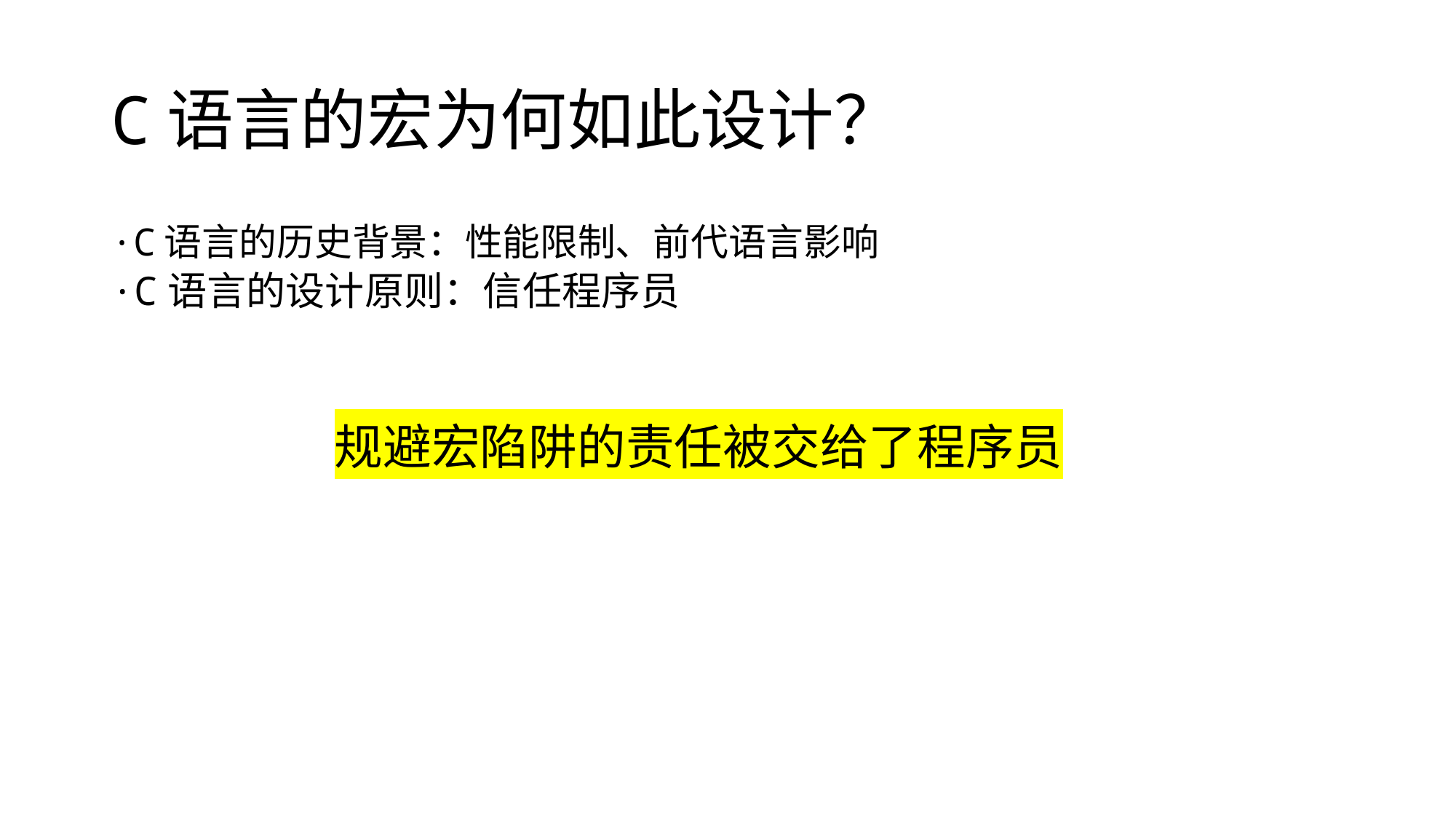

# C语言的宏为何如此设计？
·C语言的历史背景：性能限制、前代语言影响
·C语言的设计原则：信任程序员

规避宏陷阱的责任被交给了程序员